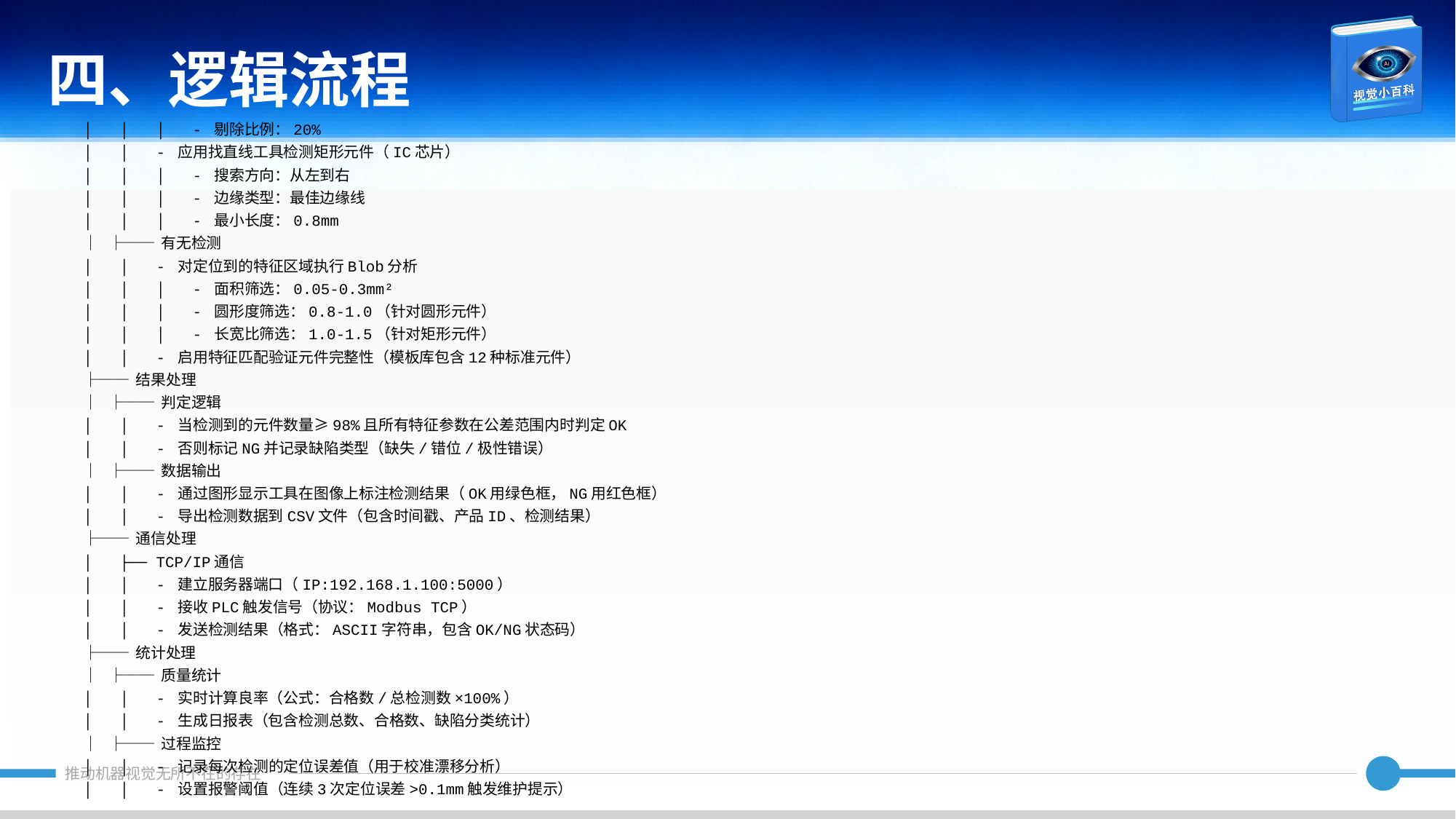

四、逻辑流程

│   │   │   - 剔除比例：20%
│   │   - 应用找直线工具检测矩形元件（IC芯片）
│   │   │   - 搜索方向：从左到右
│   │   │   - 边缘类型：最佳边缘线
│   │   │   - 最小长度：0.8mm
│   ├── 有无检测
│   │   - 对定位到的特征区域执行Blob分析
│   │   │   - 面积筛选：0.05-0.3mm²
│   │   │   - 圆形度筛选：0.8-1.0（针对圆形元件）
│   │   │   - 长宽比筛选：1.0-1.5（针对矩形元件）
│   │   - 启用特征匹配验证元件完整性（模板库包含12种标准元件）
├── 结果处理
│   ├── 判定逻辑
│   │   - 当检测到的元件数量≥98%且所有特征参数在公差范围内时判定OK
│   │   - 否则标记NG并记录缺陷类型（缺失/错位/极性错误）
│   ├── 数据输出
│   │   - 通过图形显示工具在图像上标注检测结果（OK用绿色框，NG用红色框）
│   │   - 导出检测数据到CSV文件（包含时间戳、产品ID、检测结果）
├── 通信处理
│   ├── TCP/IP通信
│   │   - 建立服务器端口（IP:192.168.1.100:5000）
│   │   - 接收PLC触发信号（协议：Modbus TCP）
│   │   - 发送检测结果（格式：ASCII字符串，包含OK/NG状态码）
├── 统计处理
│   ├── 质量统计
│   │   - 实时计算良率（公式：合格数/总检测数×100%）
│   │   - 生成日报表（包含检测总数、合格数、缺陷分类统计）
│   ├── 过程监控
│   │   - 记录每次检测的定位误差值（用于校准漂移分析）
│   │   - 设置报警阈值（连续3次定位误差>0.1mm触发维护提示）
9